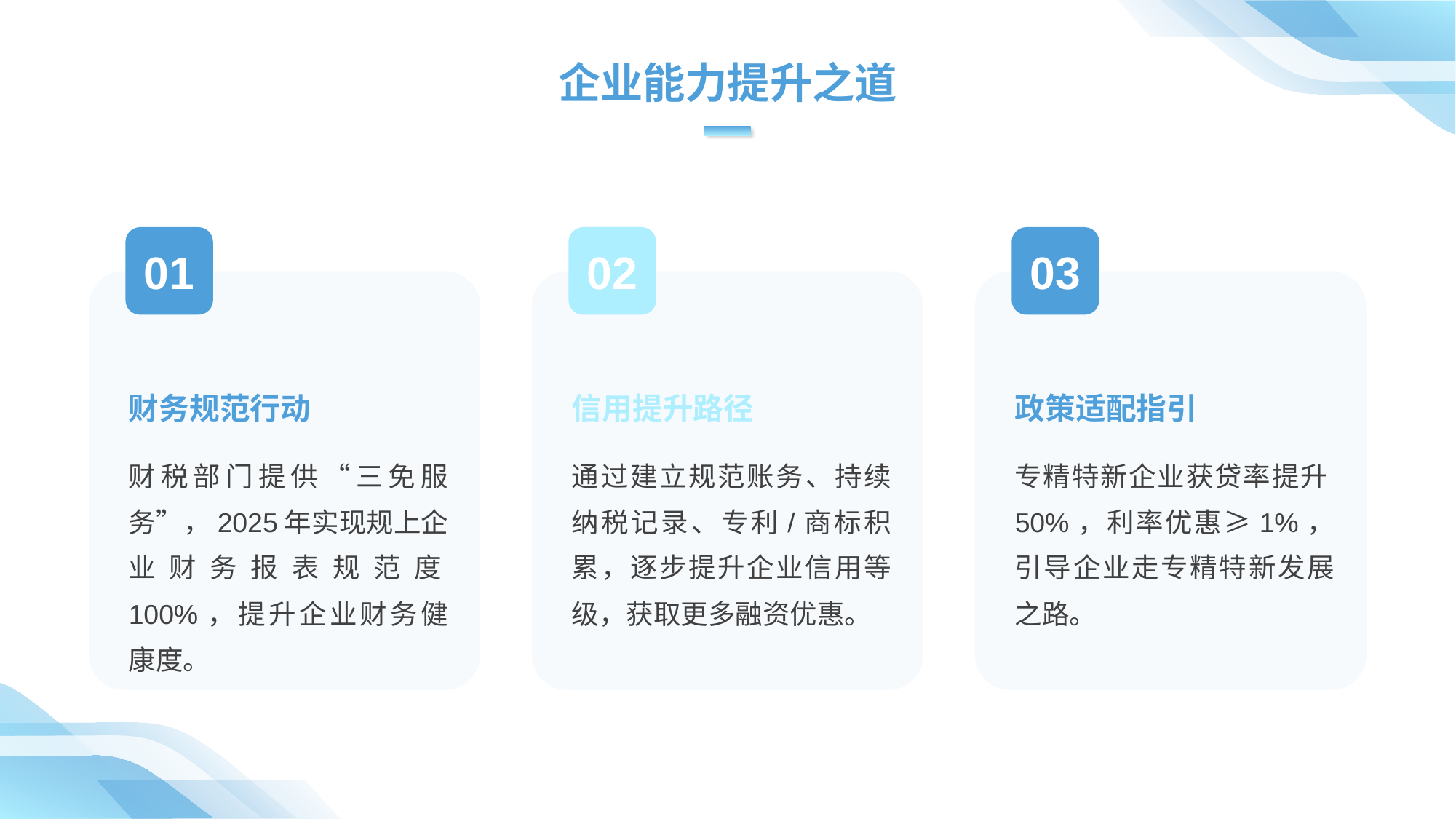

企业能力提升之道

01
02
03

财务规范行动
信用提升路径
政策适配指引
财税部门提供“三免服务”，2025年实现规上企业财务报表规范度100%，提升企业财务健康度。
通过建立规范账务、持续纳税记录、专利/商标积累，逐步提升企业信用等级，获取更多融资优惠。
专精特新企业获贷率提升50%，利率优惠≥1%，引导企业走专精特新发展之路。